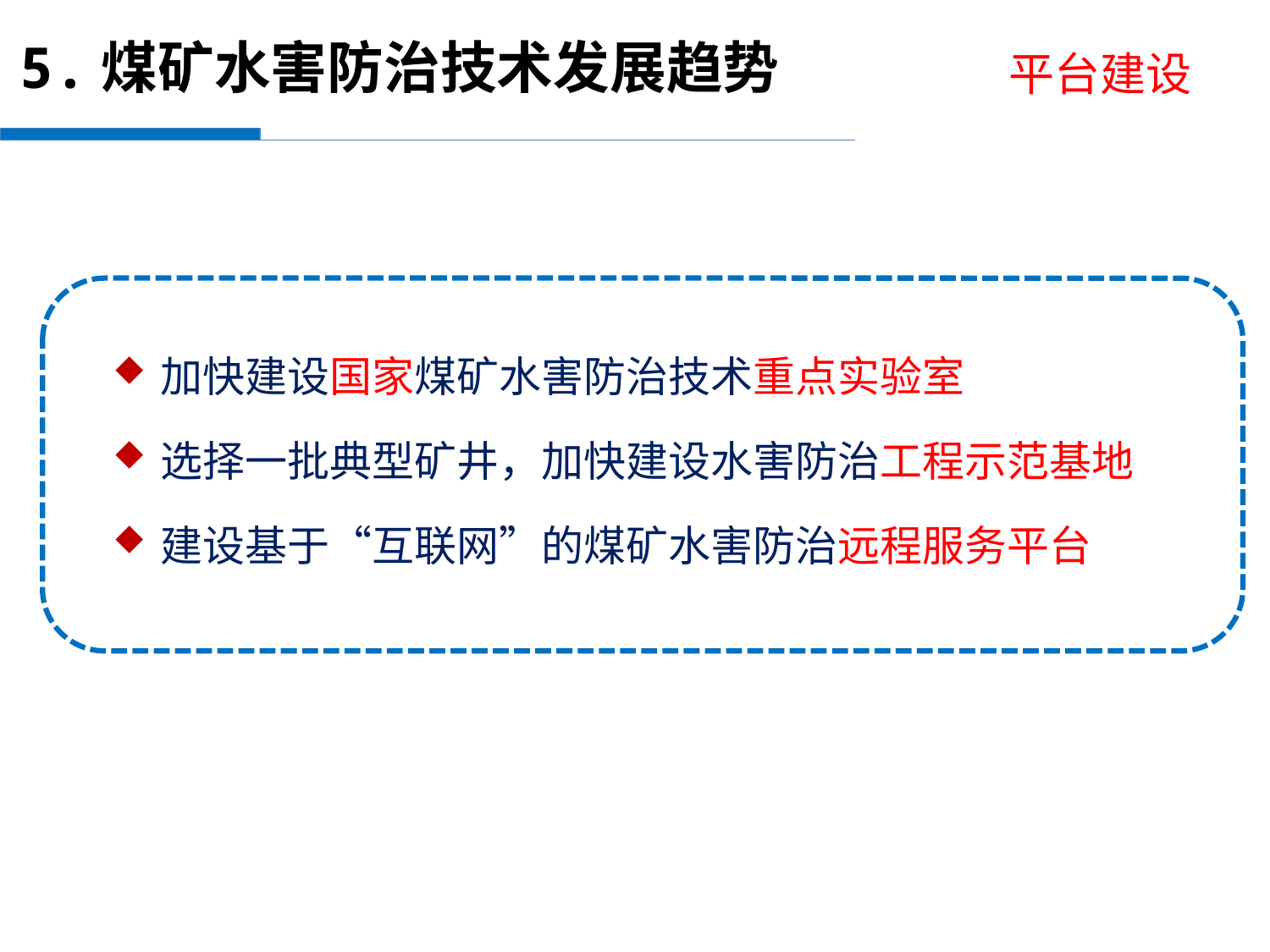

5.煤矿水害防治技术发展趋势
平台建设

加快建设国家煤矿水害防治技术重点实验室
选择一批典型矿井，加快建设水害防治工程示范基地
建设基于“互联网”的煤矿水害防治远程服务平台